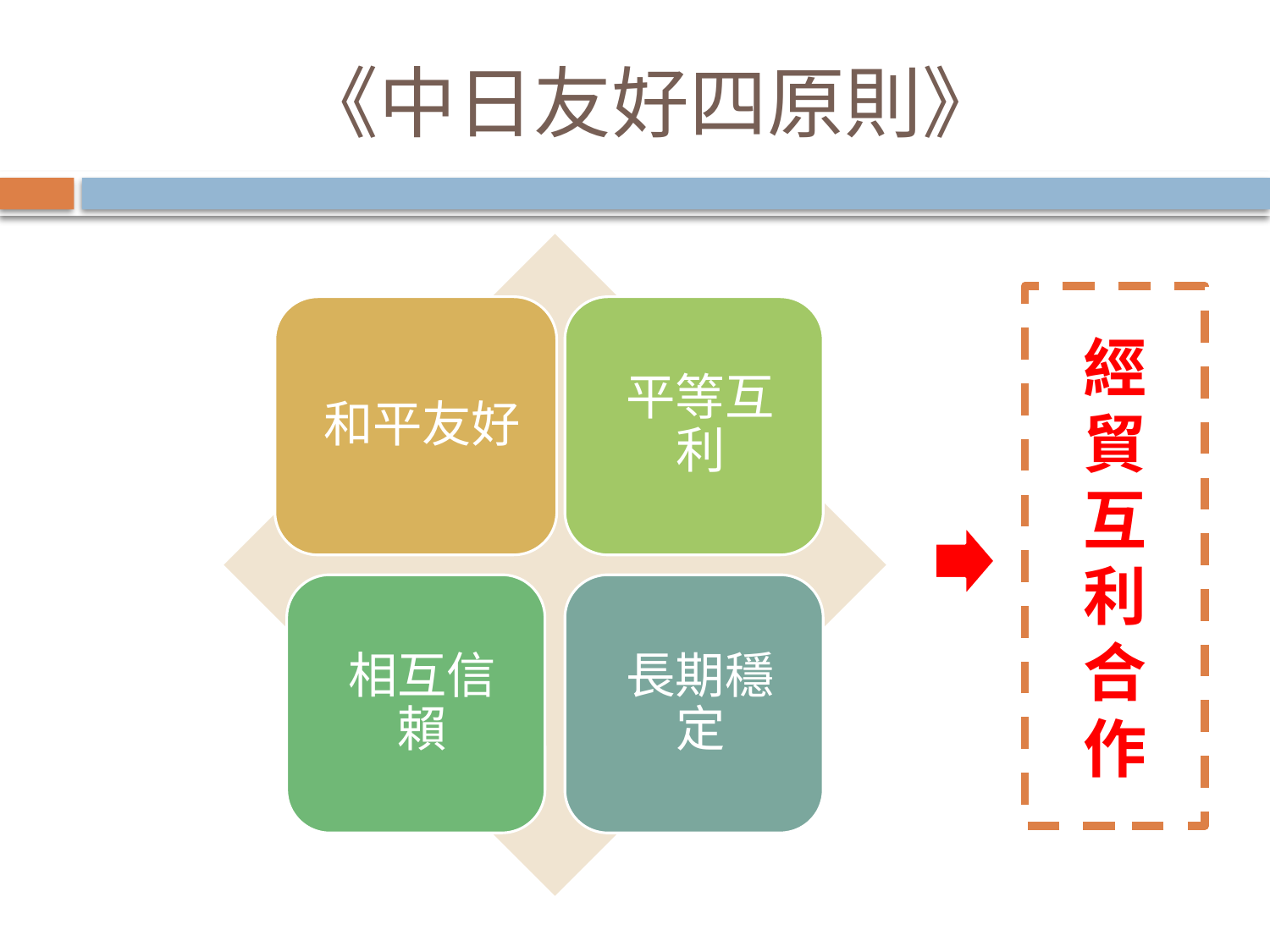

# 《中日友好四原則》

和平友好
平等互利
相互信賴
長期穩定
經
貿
互
利
合
作